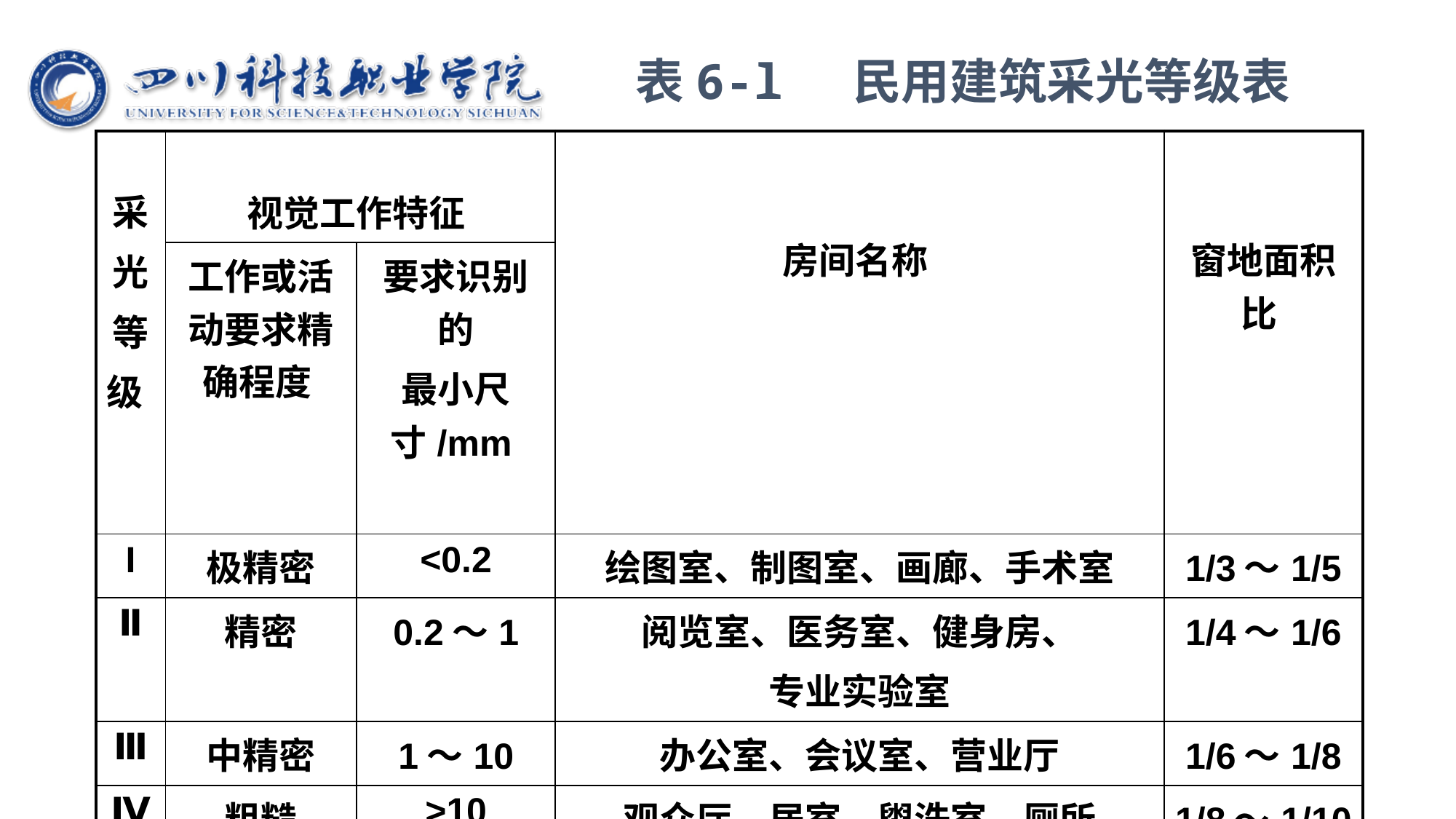

表6-l  民用建筑采光等级表
| 采 光 等 级 | 视觉工作特征 |  | 房间名称 | 窗地面积比 |
| --- | --- | --- | --- | --- |
|  | 工作或活动要求精确程度 | 要求识别的 最小尺寸/mm |  |  |
| I | 极精密 | <0.2 | 绘图室、制图室、画廊、手术室 | 1/3～1/5 |
| Ⅱ | 精密 | 0.2～1 | 阅览室、医务室、健身房、 专业实验室 | 1/4～1/6 |
| Ⅲ | 中精密 | 1～10 | 办公室、会议室、营业厅 | 1/6～1/8 |
| Ⅳ | 粗糙 | >10 | 观众厅、居室、盥洗室、厕所 | 1/8～1/10 |
| V | 极粗糙 | 不作规定 | 贮藏室、门厅、走廊、楼梯间 | 1/10以下 |